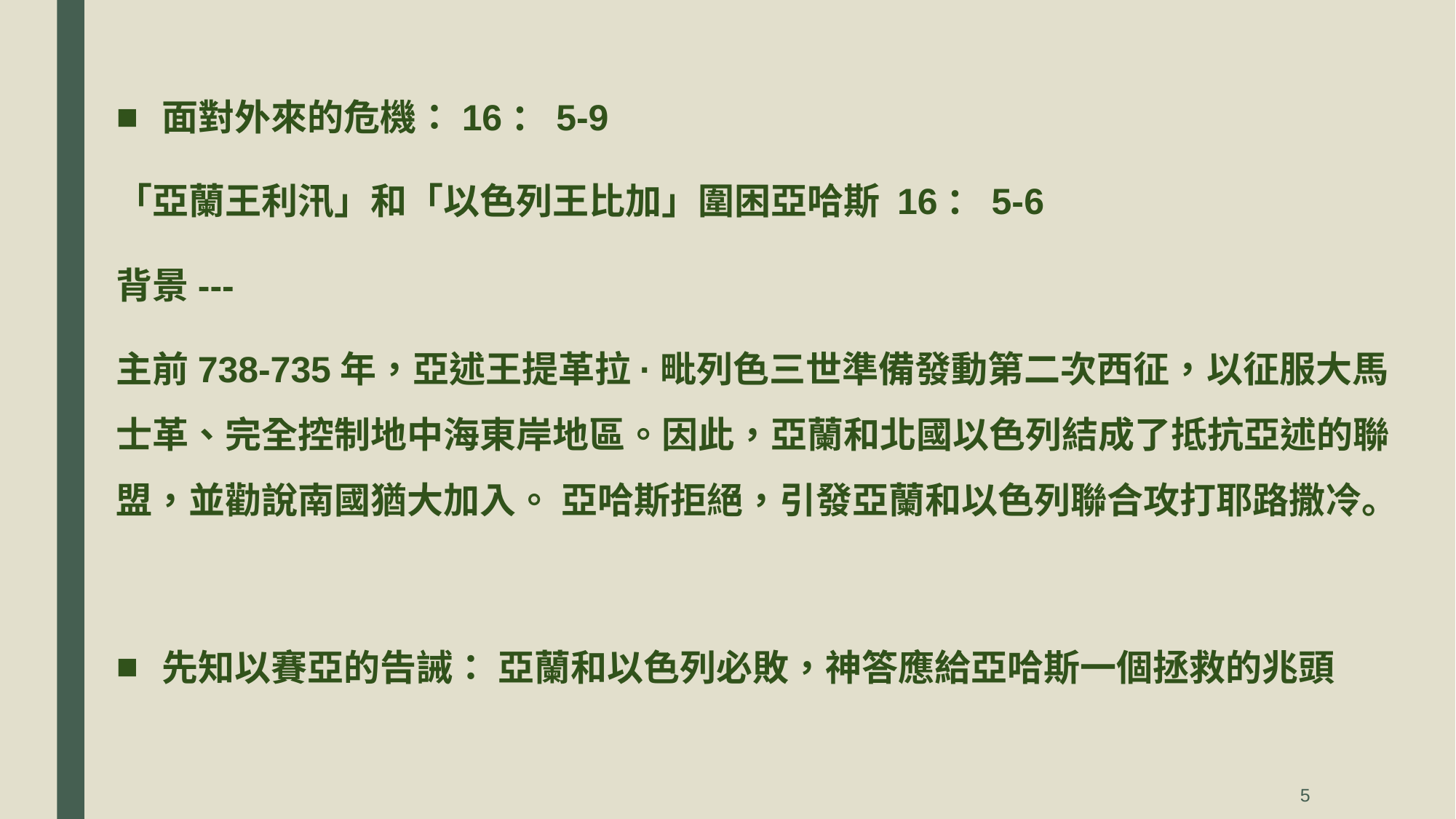

面對外來的危機：16：5-9
「亞蘭王利汛」和「以色列王比加」圍困亞哈斯 16：5-6
背景---
主前738-735年，亞述王提革拉·毗列色三世準備發動第二次西征，以征服大馬士革、完全控制地中海東岸地區。因此，亞蘭和北國以色列結成了抵抗亞述的聯盟，並勸說南國猶大加入。 亞哈斯拒絕，引發亞蘭和以色列聯合攻打耶路撒冷。

先知以賽亞的告誡： 亞蘭和以色列必敗，神答應給亞哈斯一個拯救的兆頭

5